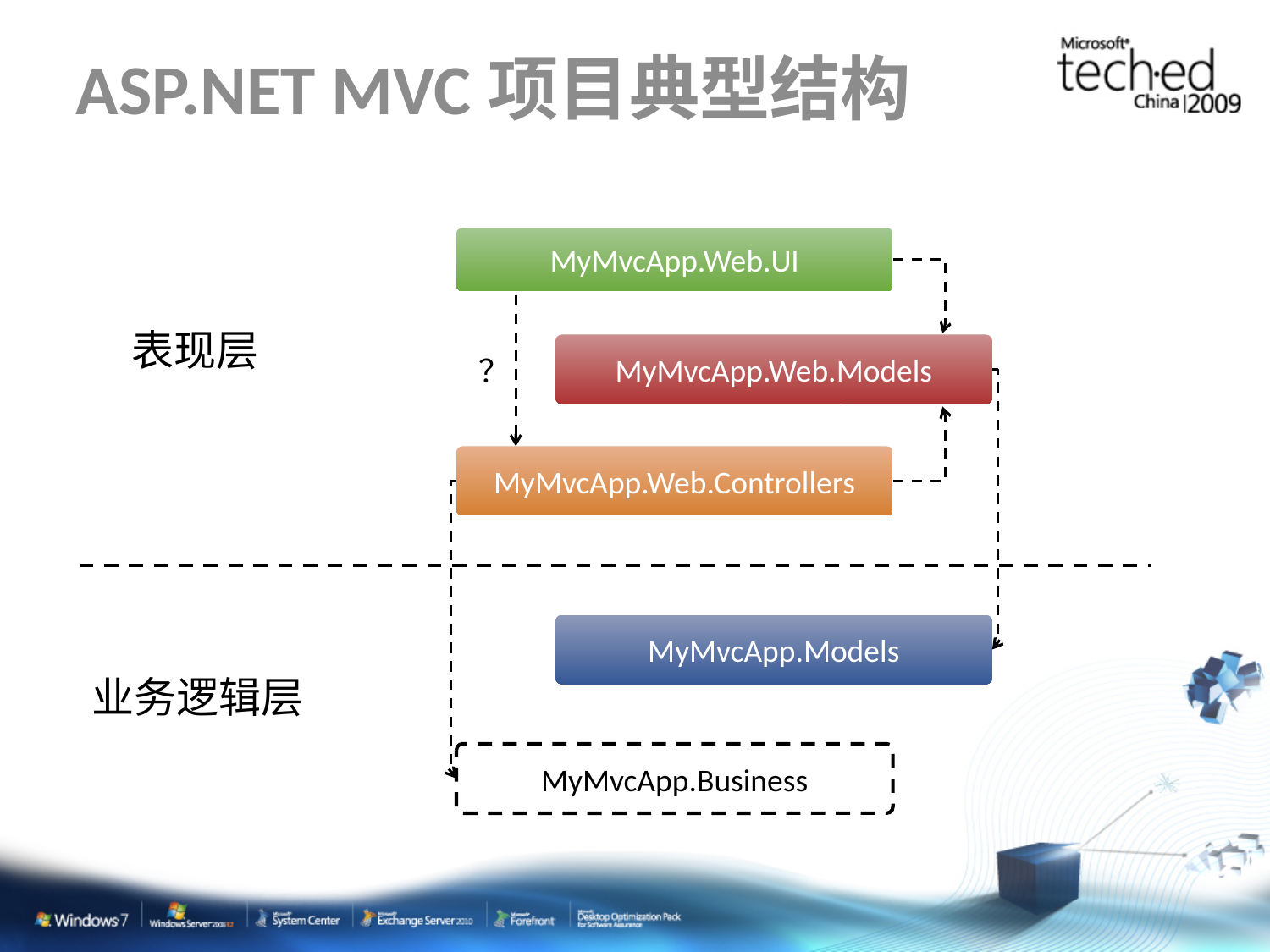

# ASP.NET MVC项目典型结构
MyMvcApp.Web.UI
表现层
MyMvcApp.Web.Models
？
MyMvcApp.Web.Controllers
MyMvcApp.Models
业务逻辑层
MyMvcApp.Business